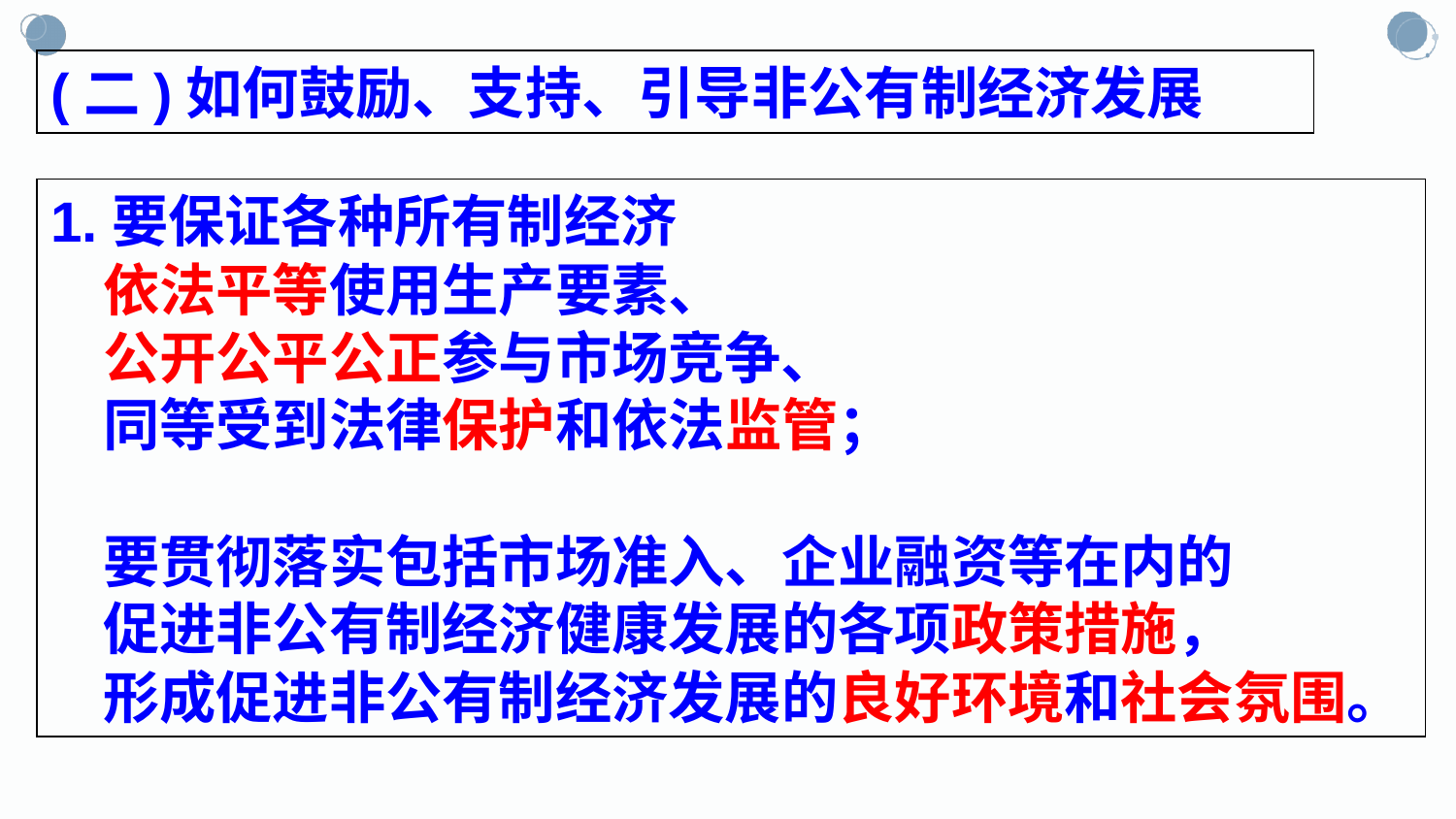

(二)如何鼓励、支持、引导非公有制经济发展
1.要保证各种所有制经济
   依法平等使用生产要素、
   公开公平公正参与市场竞争、
   同等受到法律保护和依法监管；

   要贯彻落实包括市场准入、企业融资等在内的
   促进非公有制经济健康发展的各项政策措施，
   形成促进非公有制经济发展的良好环境和社会氛围。